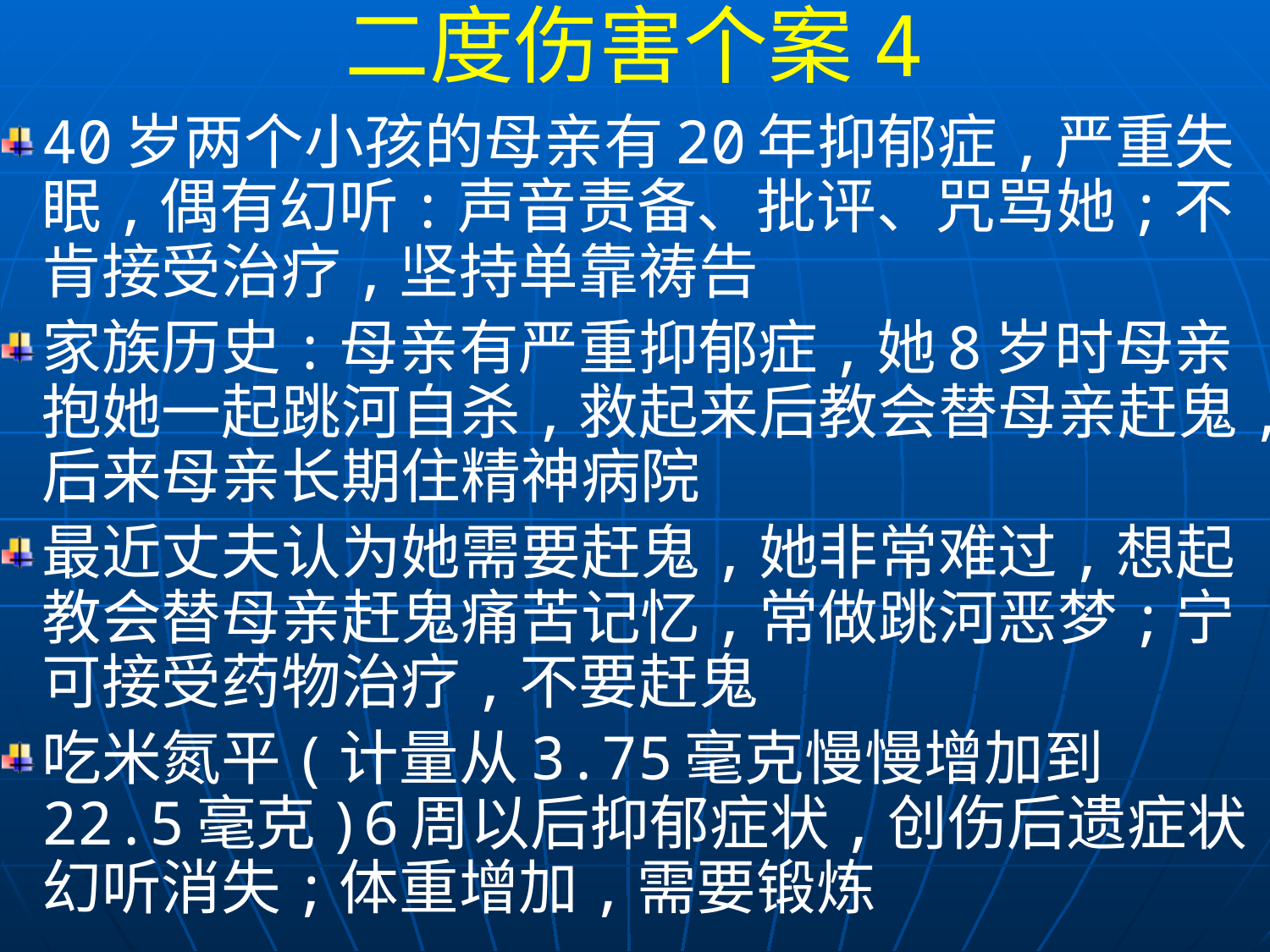

二度伤害个案4
40岁两个小孩的母亲有20年抑郁症,严重失眠,偶有幻听:声音责备、批评、咒骂她;不肯接受治疗,坚持单靠祷告
家族历史:母亲有严重抑郁症,她8岁时母亲抱她一起跳河自杀,救起来后教会替母亲赶鬼,后来母亲长期住精神病院
最近丈夫认为她需要赶鬼,她非常难过,想起教会替母亲赶鬼痛苦记忆,常做跳河恶梦;宁可接受药物治疗,不要赶鬼
吃米氮平(计量从3.75毫克慢慢增加到22.5毫克)6周以后抑郁症状,创伤后遗症状,幻听消失;体重增加,需要锻炼